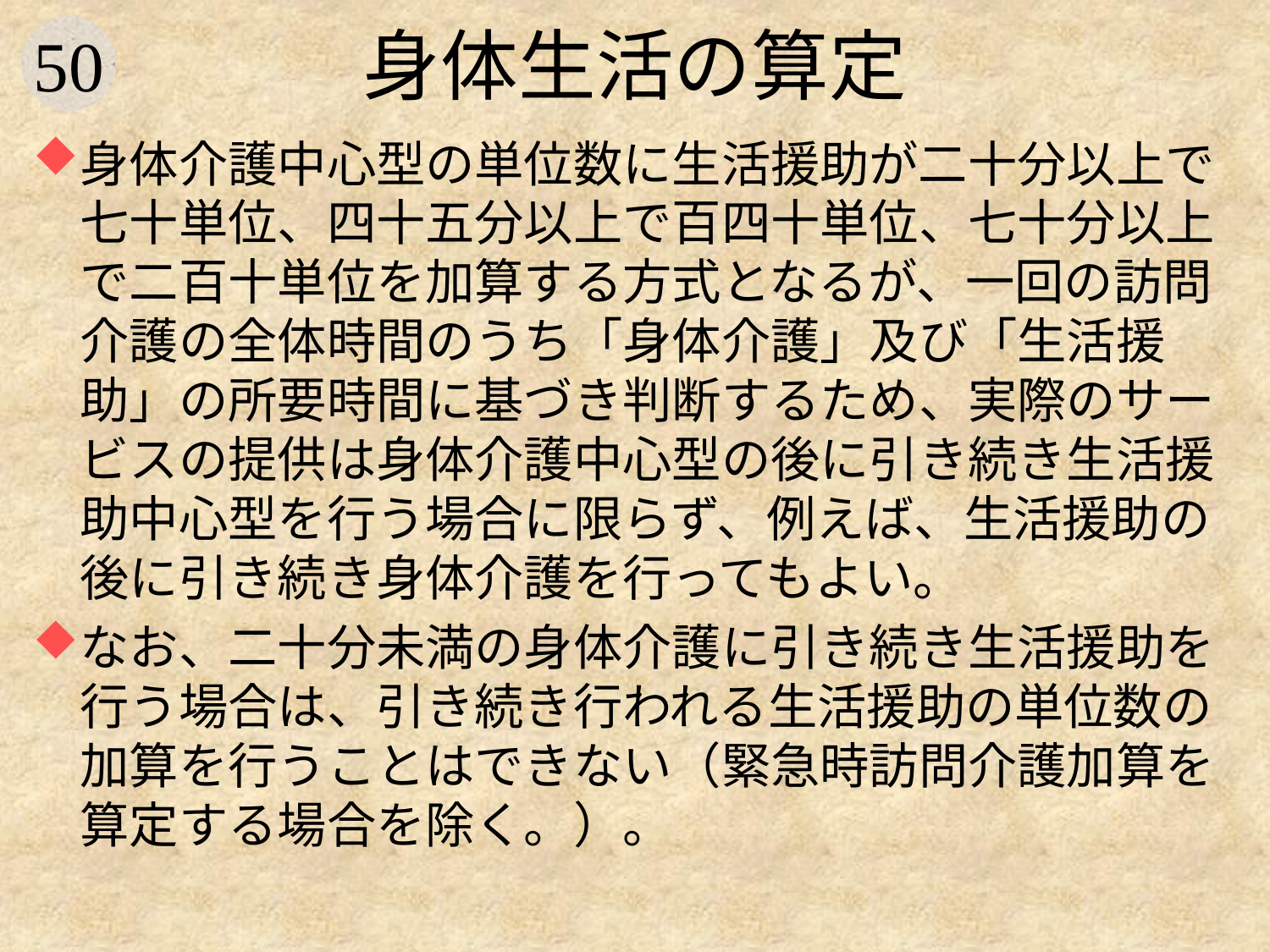

# 身体生活の算定
身体介護中心型の単位数に生活援助が二十分以上で七十単位、四十五分以上で百四十単位、七十分以上で二百十単位を加算する方式となるが、一回の訪問介護の全体時間のうち「身体介護」及び「生活援助」の所要時間に基づき判断するため、実際のサービスの提供は身体介護中心型の後に引き続き生活援助中心型を行う場合に限らず、例えば、生活援助の後に引き続き身体介護を行ってもよい。
なお、二十分未満の身体介護に引き続き生活援助を行う場合は、引き続き行われる生活援助の単位数の加算を行うことはできない（緊急時訪問介護加算を算定する場合を除く。）。